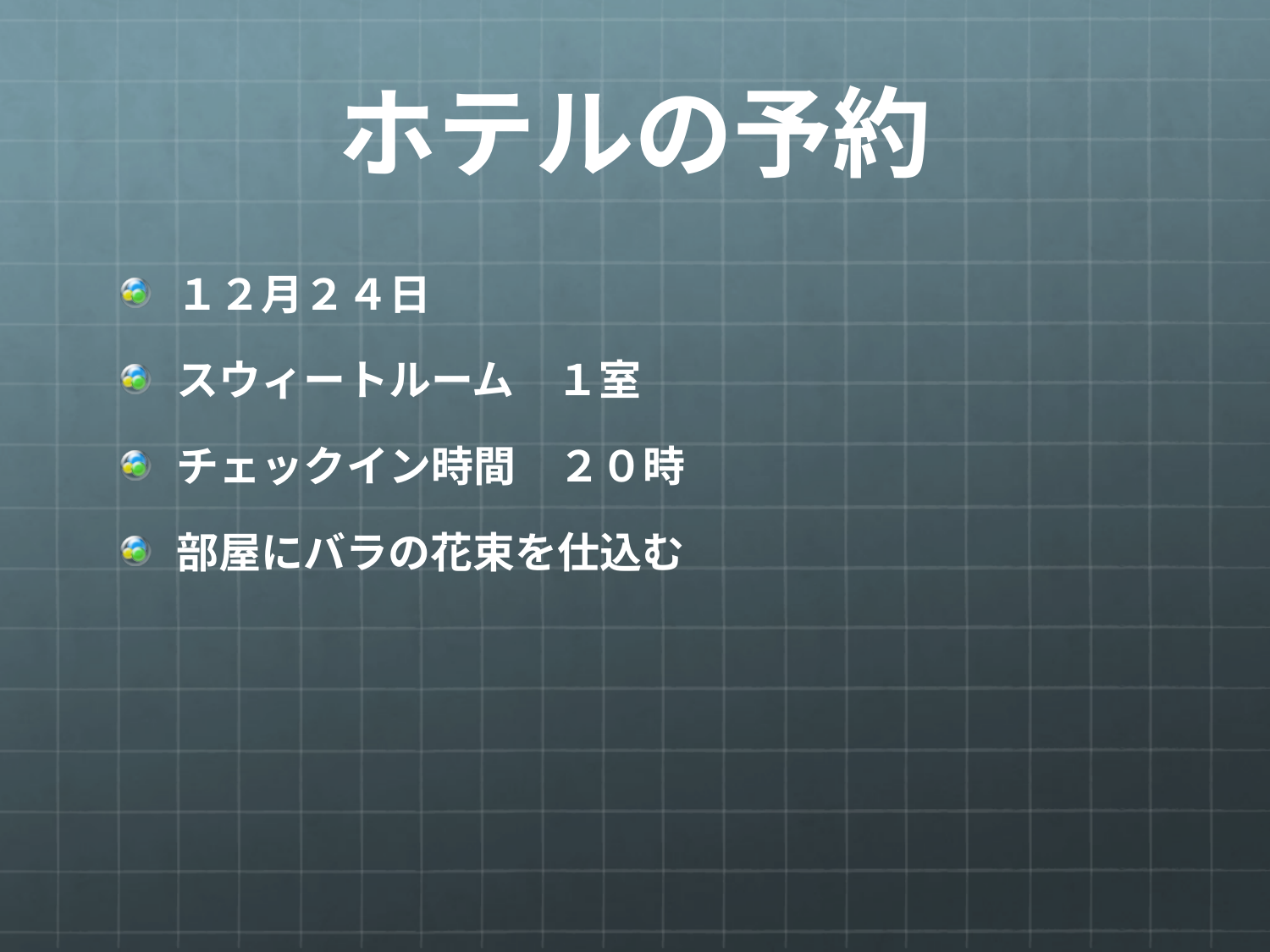

# ホテルの予約
１２月２４日
スウィートルーム　１室
チェックイン時間　２０時
部屋にバラの花束を仕込む